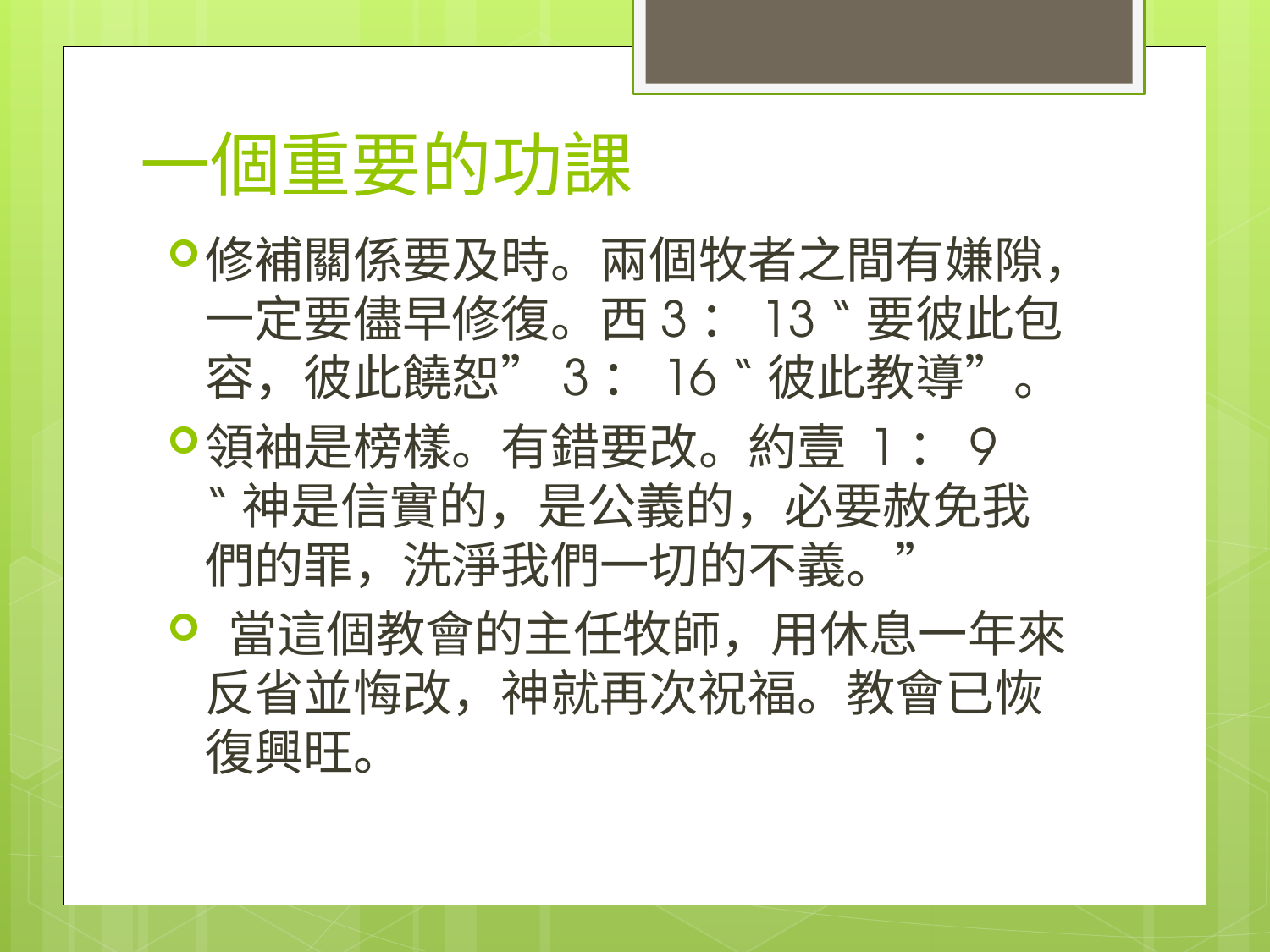

# 一個重要的功課
修補關係要及時。兩個牧者之間有嫌隙，一定要儘早修復。西3：13 “要彼此包容，彼此饒恕”3：16 “彼此教導”。
領袖是榜樣。有錯要改。約壹 1：9 “神是信實的，是公義的，必要赦免我們的罪，洗淨我們一切的不義。”
 當這個教會的主任牧師，用休息一年來反省並悔改，神就再次祝福。教會已恢復興旺。